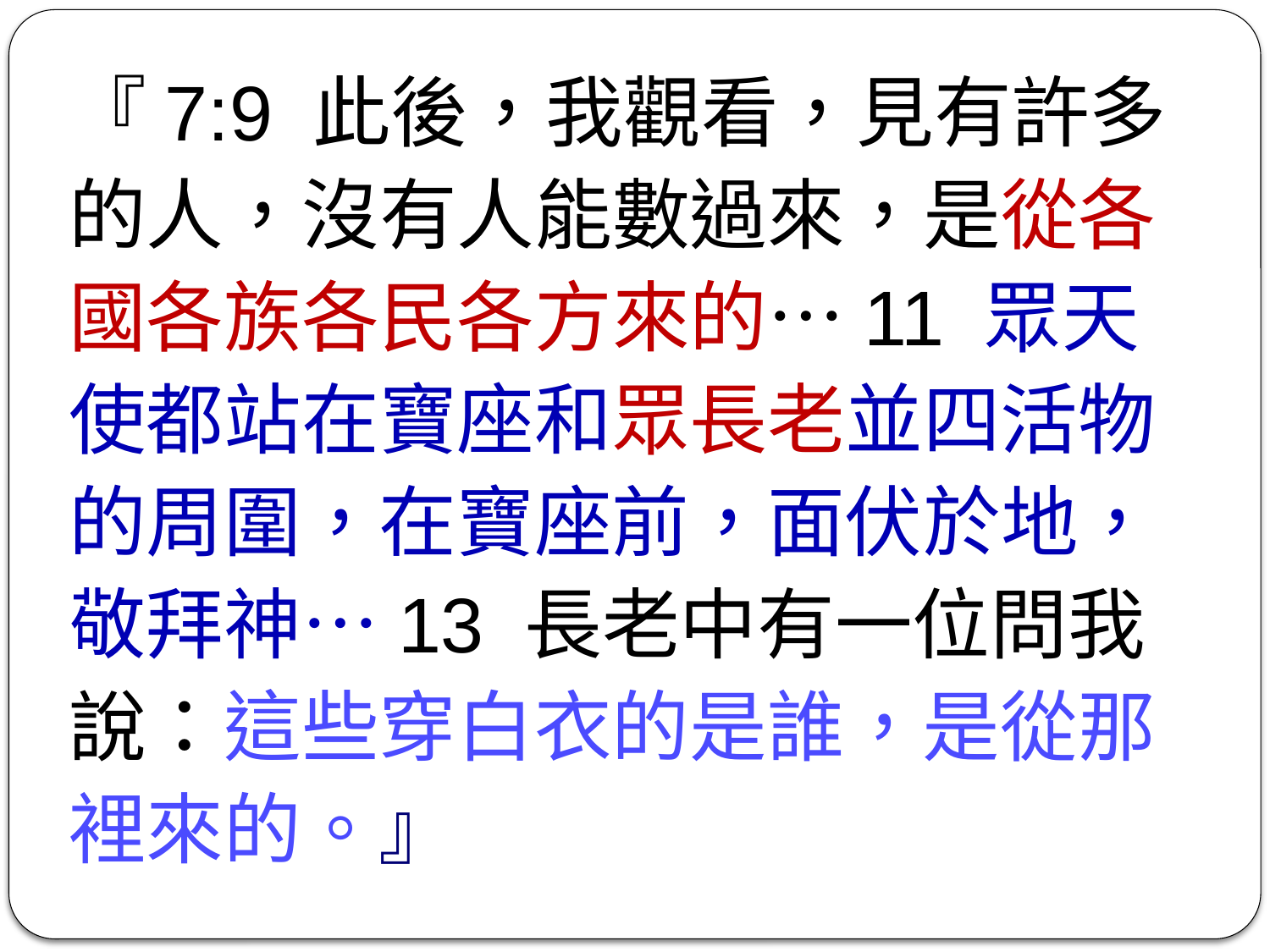

『7:9 此後，我觀看，見有許多的人，沒有人能數過來，是從各國各族各民各方來的…11 眾天使都站在寶座和眾長老並四活物的周圍，在寶座前，面伏於地，敬拜神…13 長老中有一位問我說：這些穿白衣的是誰，是從那裡來的。』